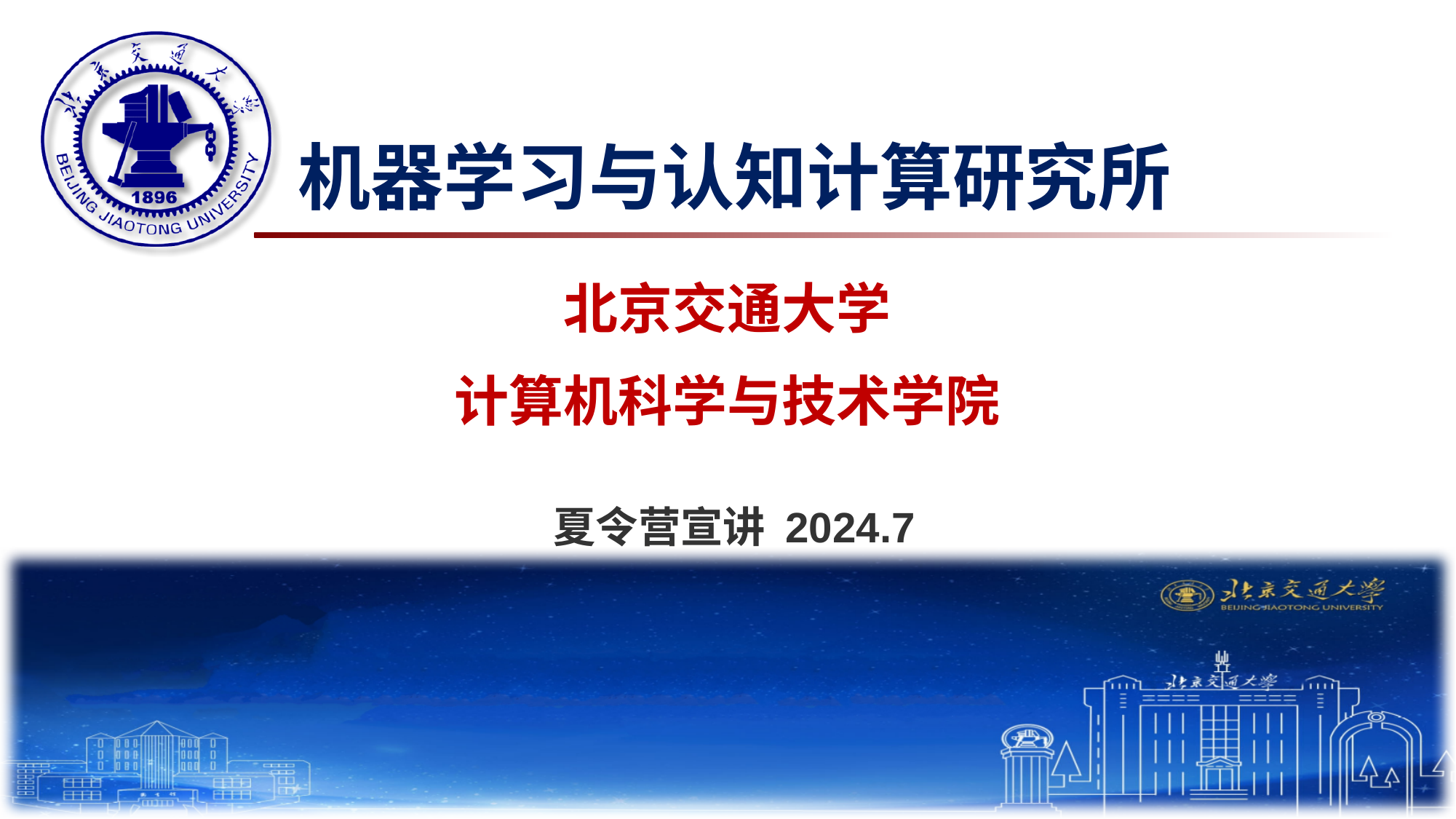

机器学习与认知计算研究所

北京交通大学
计算机科学与技术学院
夏令营宣讲 2024.7